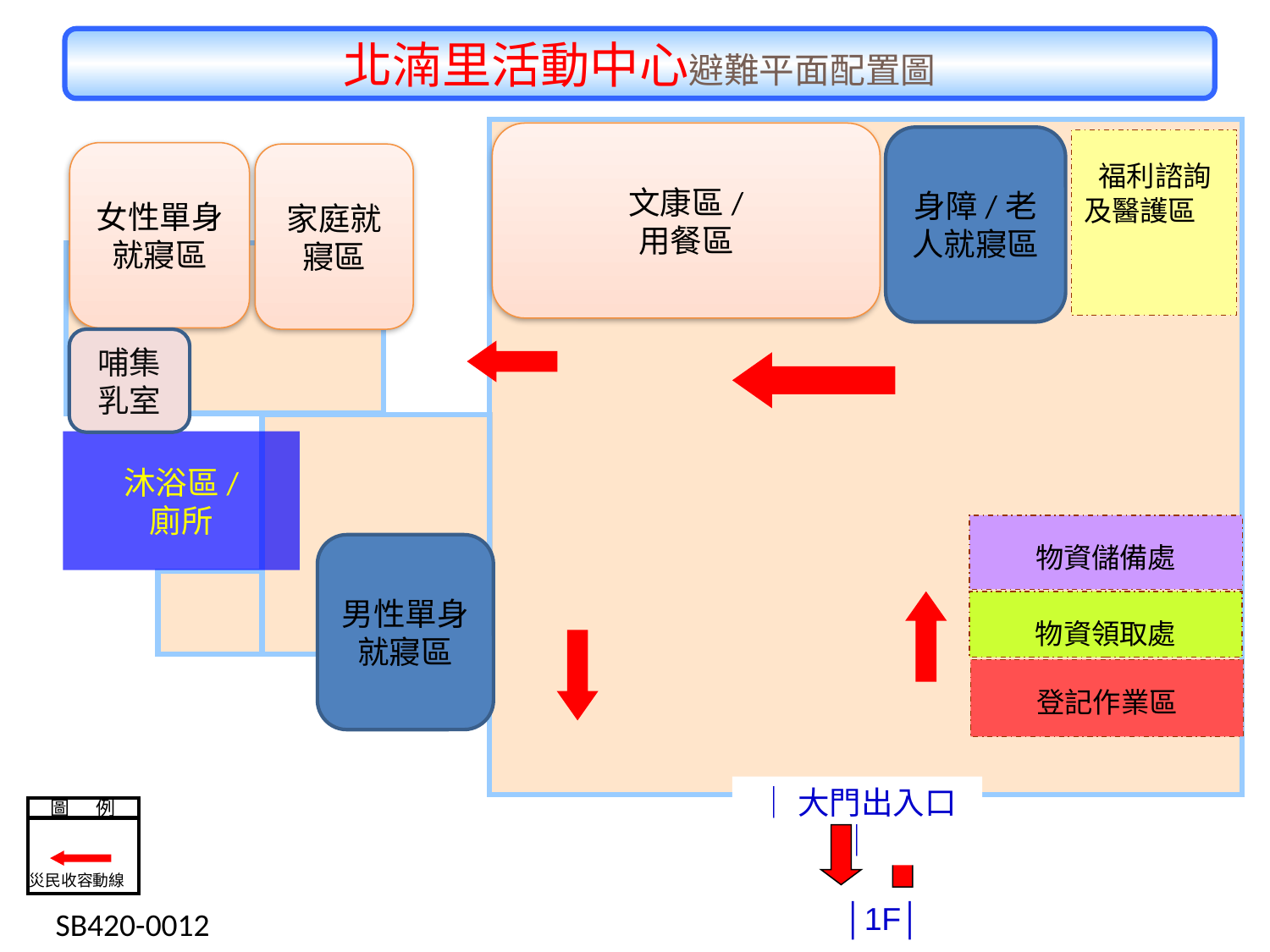

北湳里活動中心避難平面配置圖

文康區/
用餐區
身障/老人就寢區
 福利諮詢及醫護區
女性單身
就寢區
家庭就寢區

哺集乳室

沐浴區/
廁所
物資儲備處
男性單身就寢區

物資領取處

登記作業區
│大門出入口│
圖      例

災民收容動線

│1F│
 SB420-0012